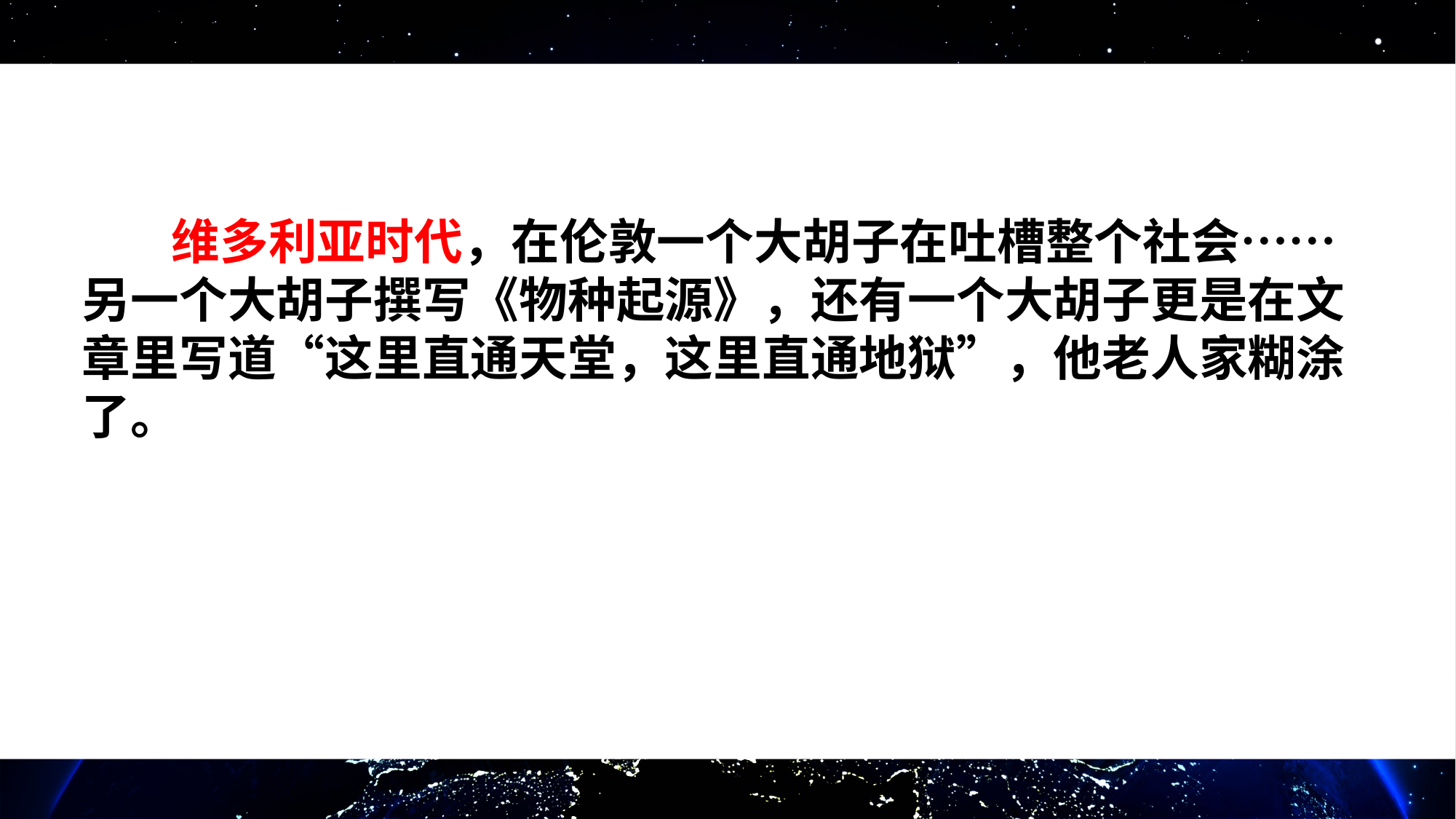

维多利亚时代，在伦敦一个大胡子在吐槽整个社会……另一个大胡子撰写《物种起源》，还有一个大胡子更是在文章里写道“这里直通天堂，这里直通地狱”，他老人家糊涂了。